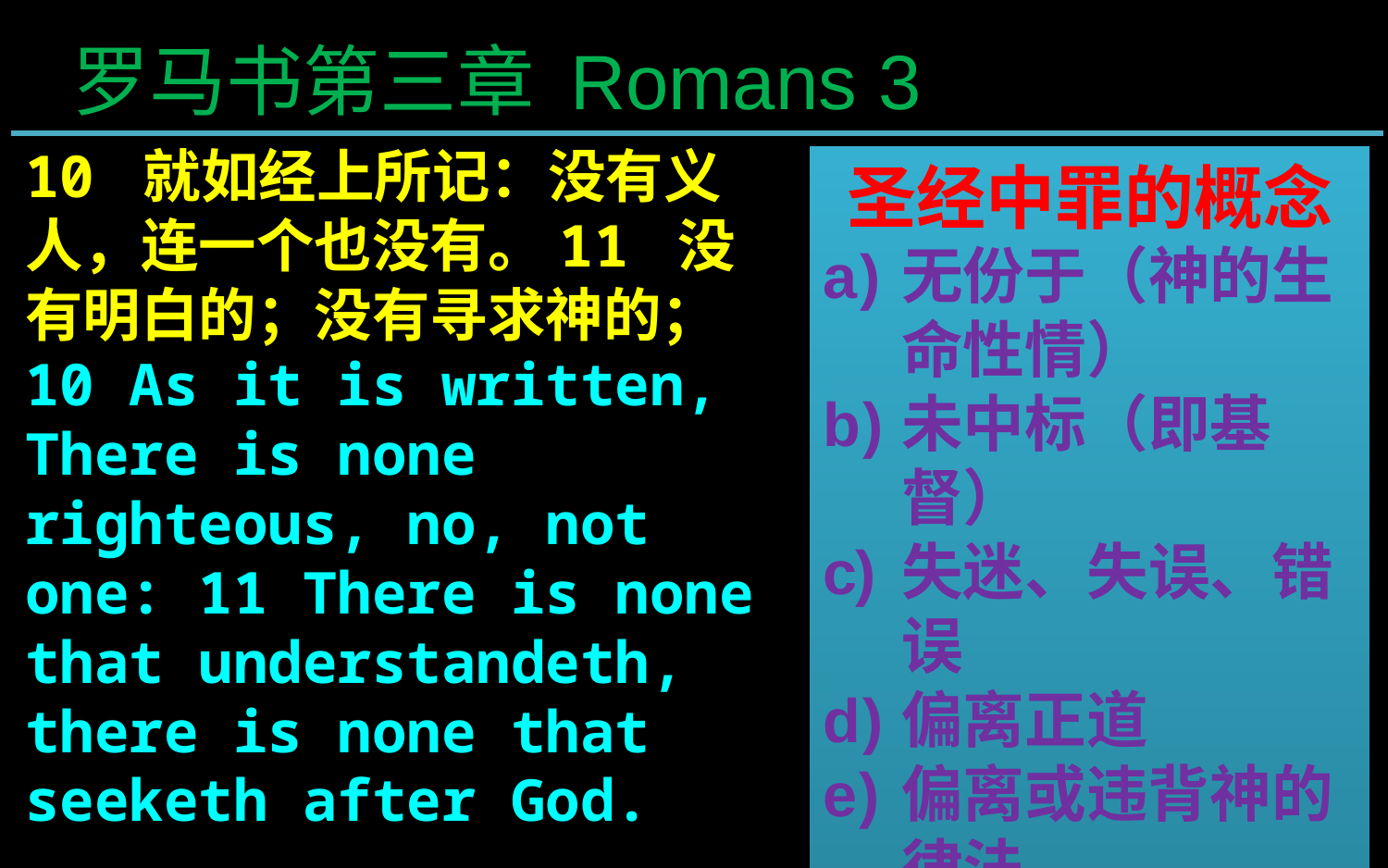

罗马书第三章 Romans 3
10 就如经上所记：没有义人，连一个也没有。11 没有明白的；没有寻求神的；
10 As it is written, There is none righteous, no, not one: 11 There is none that understandeth, there is none that seeketh after God.
圣经中罪的概念
无份于（神的生命性情）
未中标（即基督）
失迷、失误、错误
偏离正道
偏离或违背神的律法